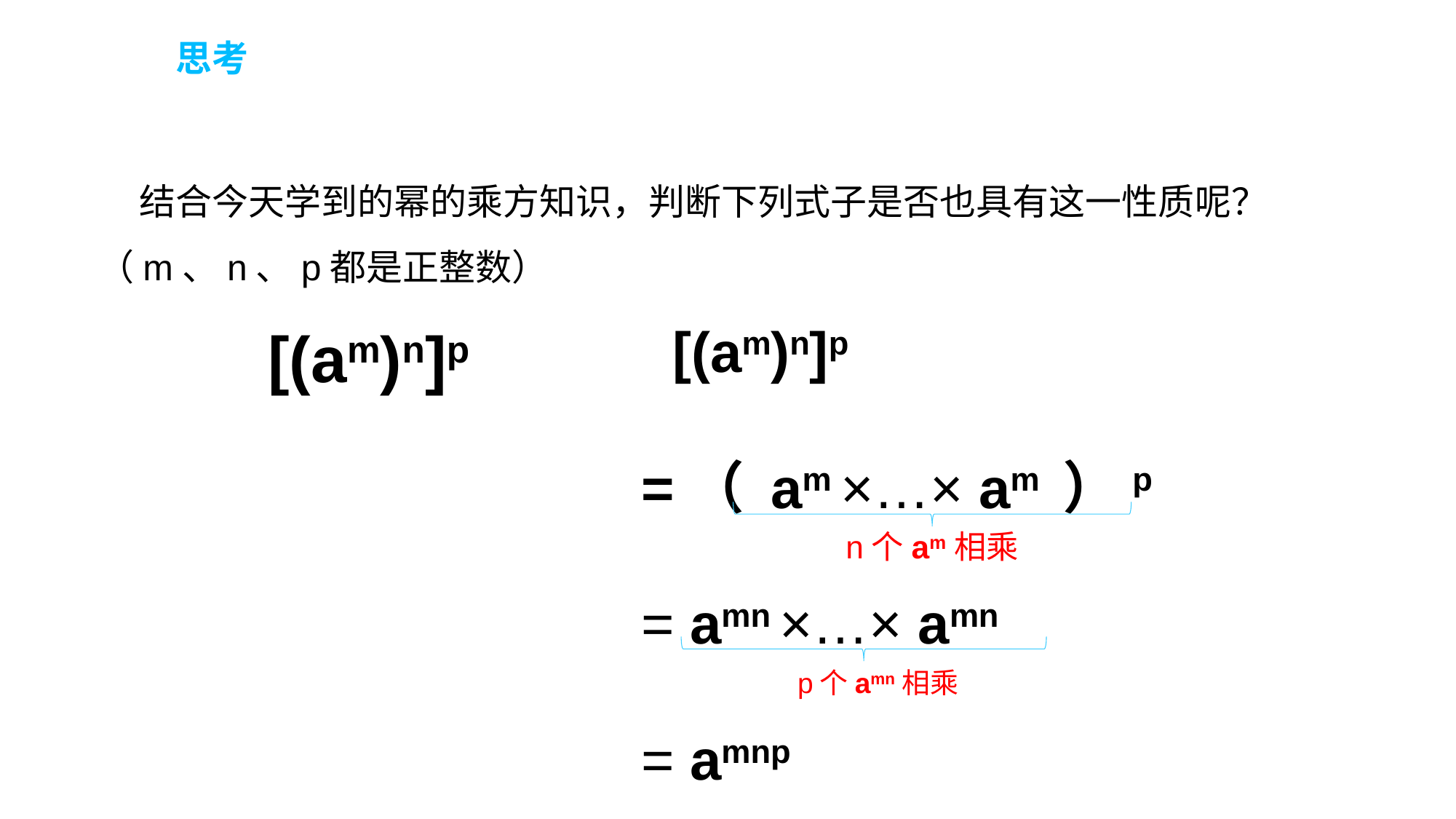

思考
    结合今天学到的幂的乘方知识，判断下列式子是否也具有这一性质呢？ （m、n、p都是正整数）
  [(am)n]p

=（ am ×…× am ）p

= amn ×…× amn

= amnp

n个am相乘
p个amn相乘
[(am)n]p